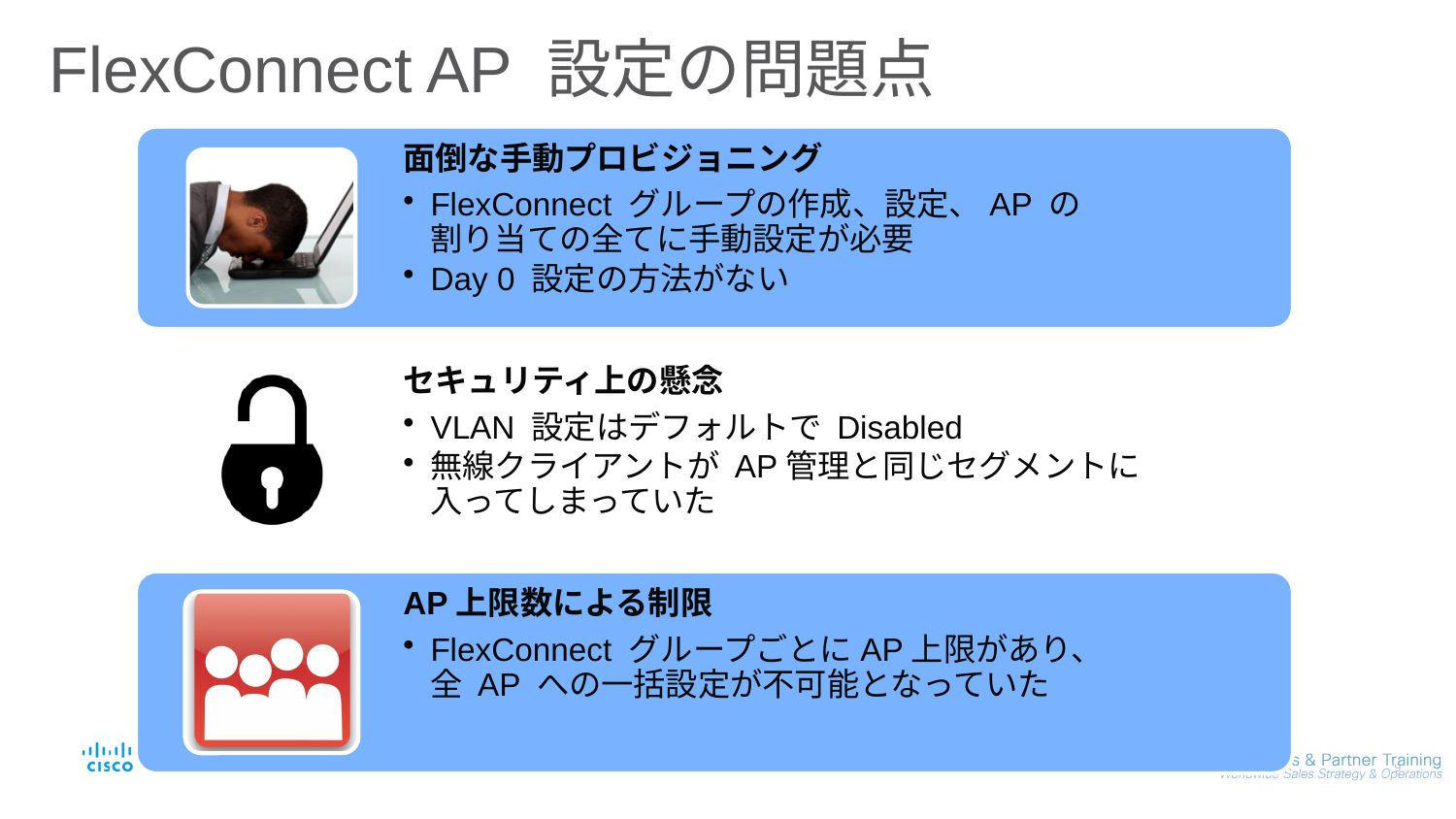

# FlexConnect AP 設定の問題点
面倒な手動プロビジョニング
FlexConnect グループの作成、設定、AP の
割り当ての全てに手動設定が必要
Day 0 設定の方法がない
セキュリティ上の懸念
VLAN 設定はデフォルトで Disabled
無線クライアントが AP管理と同じセグメントに
入ってしまっていた
AP上限数による制限
FlexConnect グループごとにAP上限があり、
全 AP への一括設定が不可能となっていた